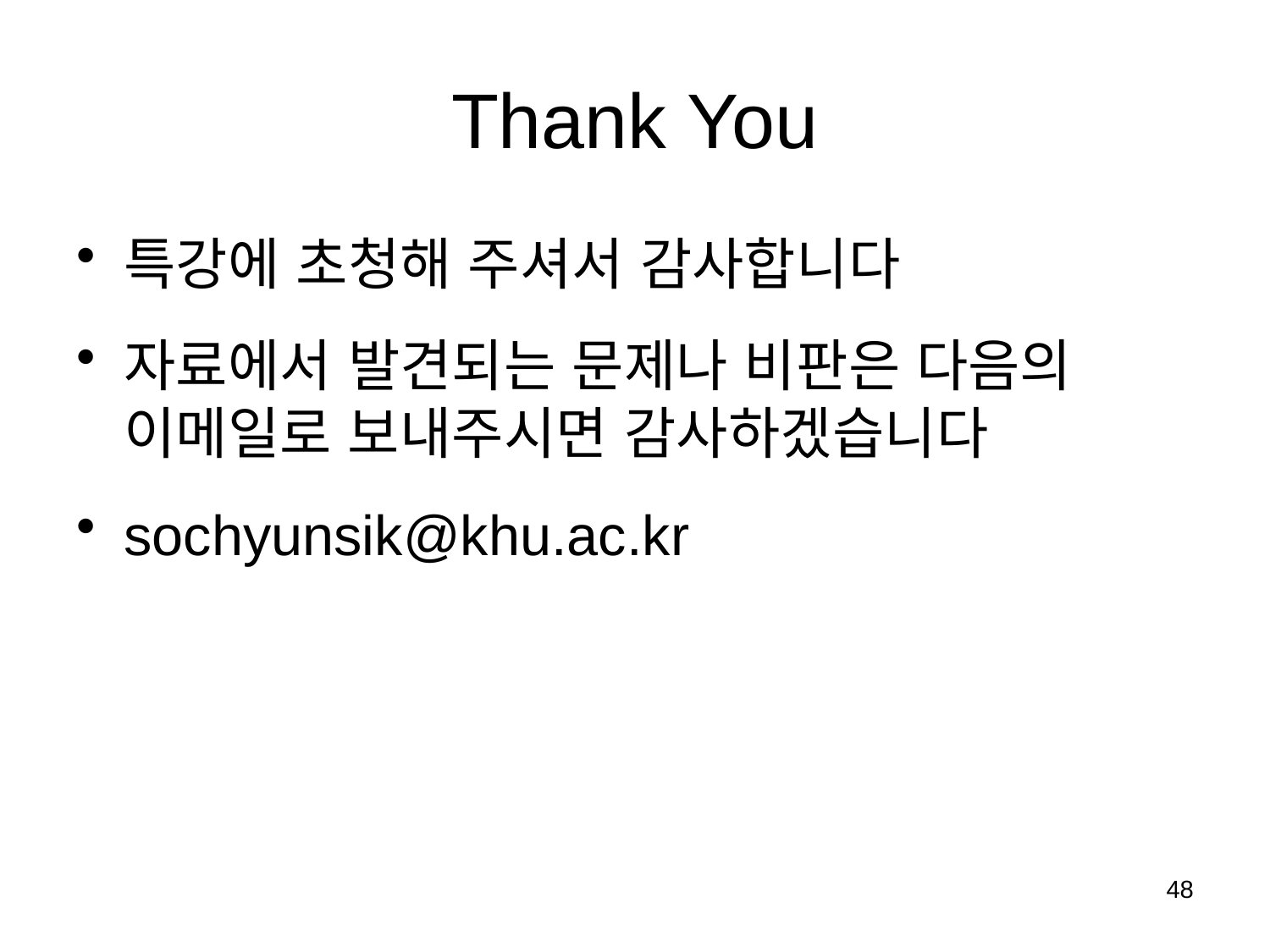

# Thank You
특강에 초청해 주셔서 감사합니다
자료에서 발견되는 문제나 비판은 다음의 이메일로 보내주시면 감사하겠습니다
sochyunsik@khu.ac.kr
48